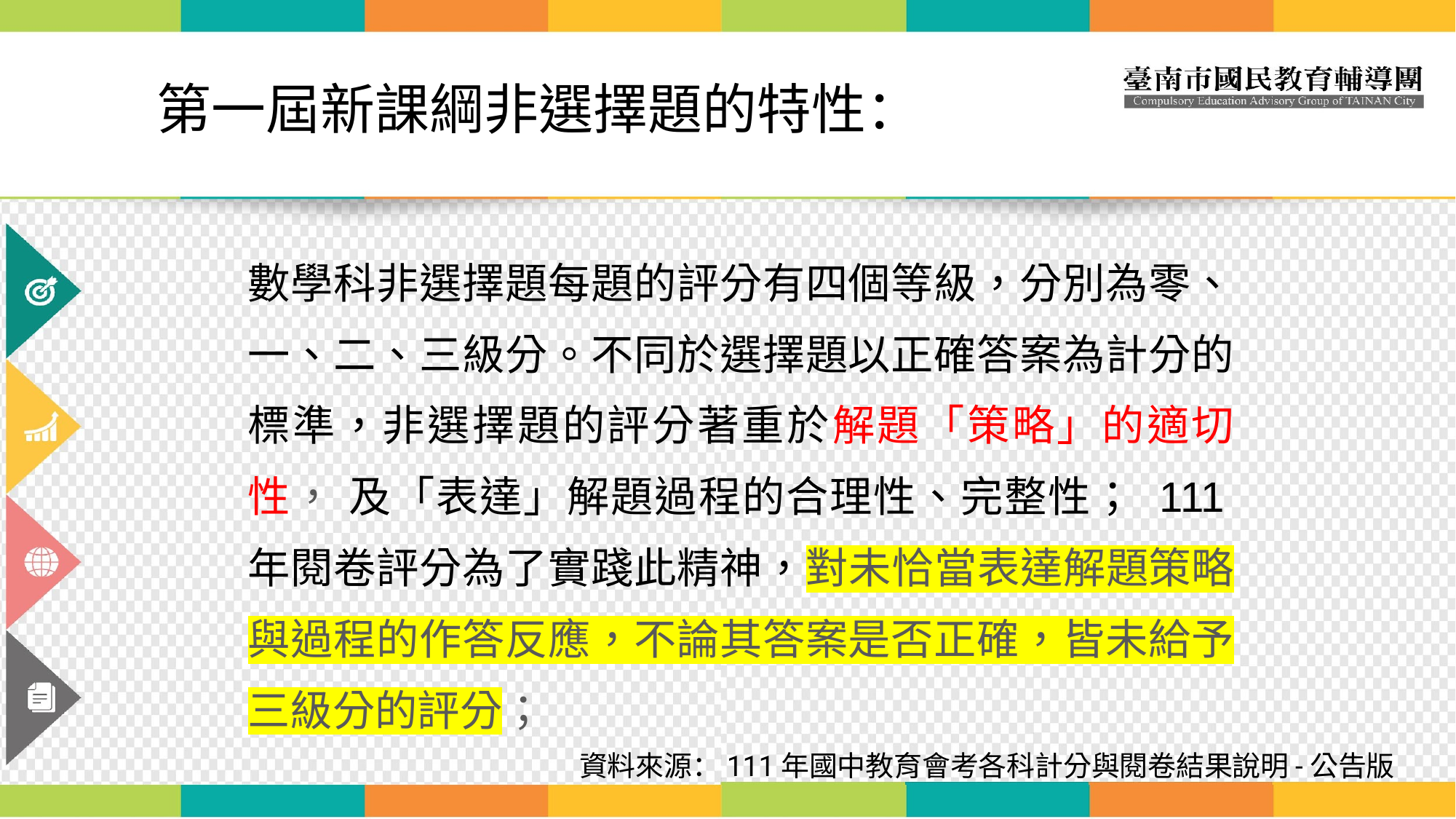

# 第一屆新課綱非選擇題的特性：
數學科非選擇題每題的評分有四個等級，分別為零、一、二、三級分。不同於選擇題以正確答案為計分的標準，非選擇題的評分著重於解題「策略」的適切性， 及「表達」解題過程的合理性、完整性； 111年閱卷評分為了實踐此精神，對未恰當表達解題策略與過程的作答反應，不論其答案是否正確，皆未給予三級分的評分；
資料來源：111年國中教育會考各科計分與閱卷結果說明-公告版